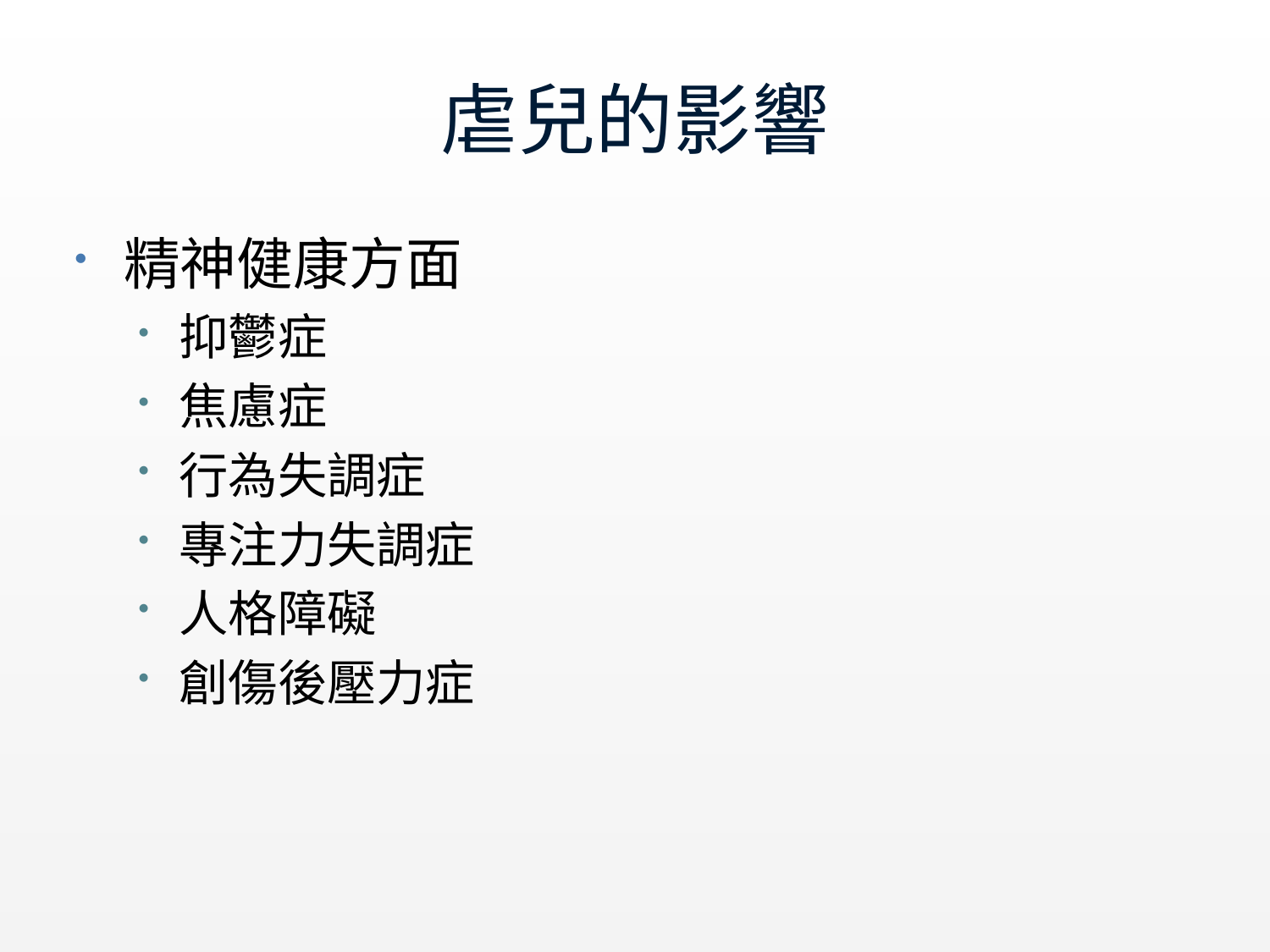

# 虐兒的影響
精神健康方面
抑鬱症
焦慮症
行為失調症
專注力失調症
人格障礙
創傷後壓力症
kindylam/cp/swd
22